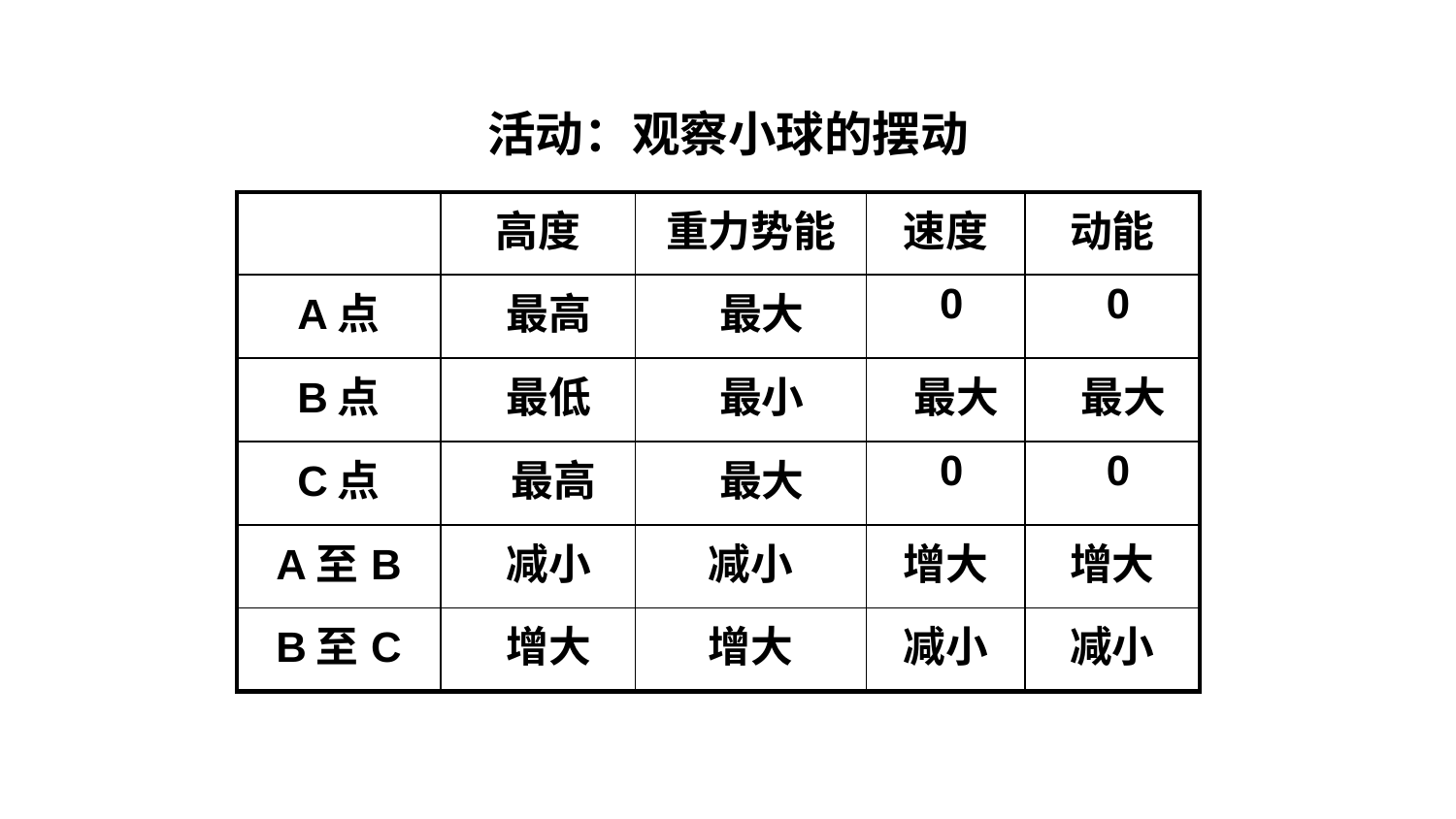

# 活动：观察小球的摆动
|  | 高度 | 重力势能 | 速度 | 动能 |
| --- | --- | --- | --- | --- |
| A点 | 最高 | 最大 | 0 | 0 |
| B点 | 最低 | 最小 | 最大 | 最大 |
| C点 | 最高 | 最大 | 0 | 0 |
| A至B | 减小 | 减小 | 增大 | 增大 |
| B至C | 增大 | 增大 | 减小 | 减小 |